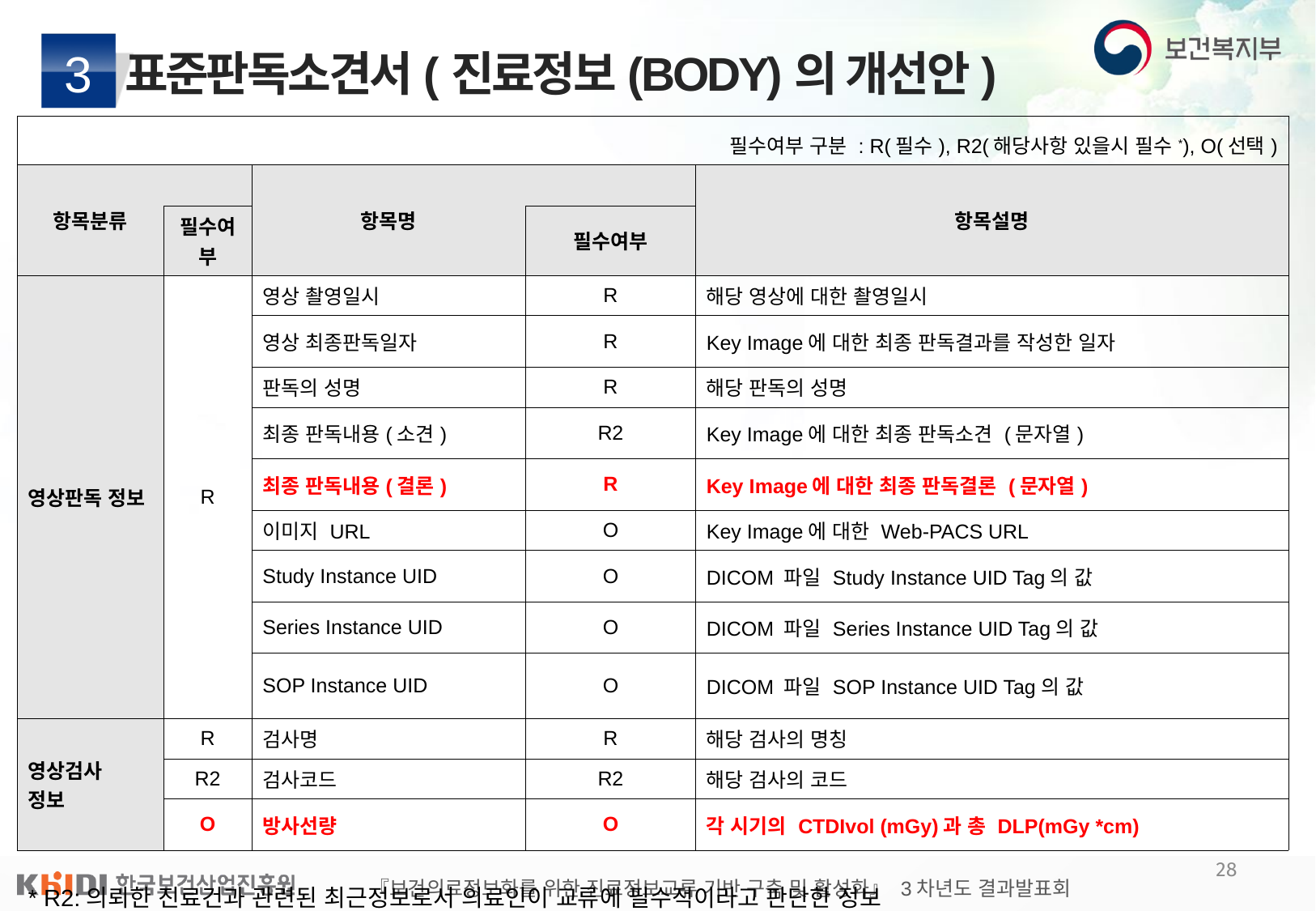

# 표준판독소견서(진료정보(BODY)의 개선안)
3
| 필수여부 구분 : R(필수), R2(해당사항 있을시 필수\*), O(선택) |  |  |  |  |
| --- | --- | --- | --- | --- |
| 항목분류 |  | 항목명 |  | 항목설명 |
|  | 필수여부 |  | 필수여부 |  |
| 영상판독 정보 | R | 영상 촬영일시 | R | 해당 영상에 대한 촬영일시 |
|  |  | 영상 최종판독일자 | R | Key Image에 대한 최종 판독결과를 작성한 일자 |
|  |  | 판독의 성명 | R | 해당 판독의 성명 |
|  |  | 최종 판독내용(소견) | R2 | Key Image에 대한 최종 판독소견 (문자열) |
|  |  | 최종 판독내용(결론) | R | Key Image에 대한 최종 판독결론 (문자열) |
|  |  | 이미지 URL | O | Key Image에 대한 Web-PACS URL |
|  |  | Study Instance UID | O | DICOM 파일 Study Instance UID Tag의 값 |
|  |  | Series Instance UID | O | DICOM 파일 Series Instance UID Tag의 값 |
|  |  | SOP Instance UID | O | DICOM 파일 SOP Instance UID Tag의 값 |
| 영상검사 정보 | R | 검사명 | R | 해당 검사의 명칭 |
|  | R2 | 검사코드 | R2 | 해당 검사의 코드 |
|  | O | 방사선량 | O | 각 시기의 CTDIvol (mGy)과 총 DLP(mGy \*cm) |
| \* R2:의뢰한 진료건과 관련된 최근정보로서 의료인이 교류에 필수적이라고 판단한 정보 |  |  |  |  |
28